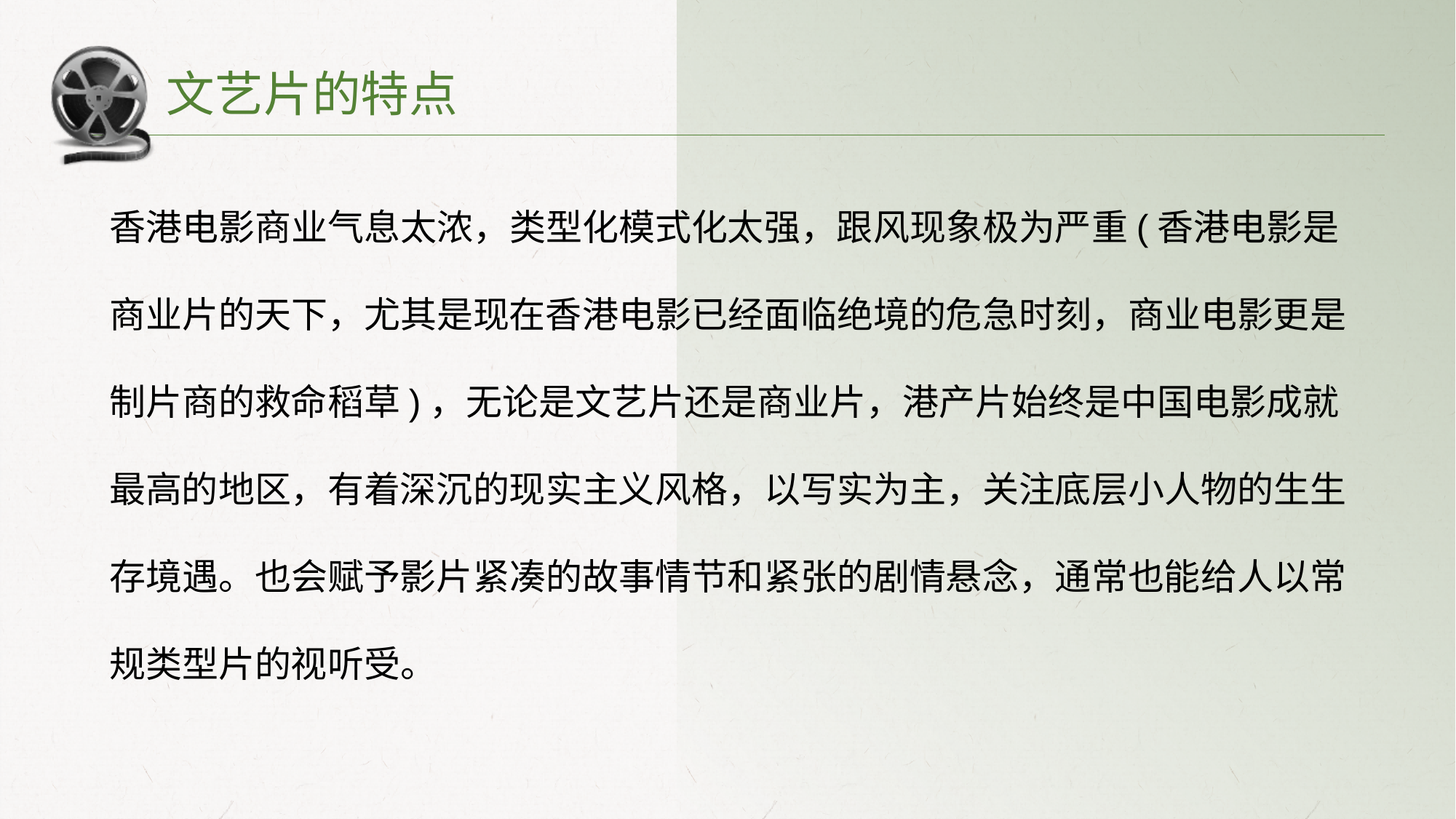

文艺片的特点
香港电影商业气息太浓，类型化模式化太强，跟风现象极为严重(香港电影是商业片的天下，尤其是现在香港电影已经面临绝境的危急时刻，商业电影更是制片商的救命稻草)，无论是文艺片还是商业片，港产片始终是中国电影成就最高的地区，有着深沉的现实主义风格，以写实为主，关注底层小人物的生生存境遇。也会赋予影片紧凑的故事情节和紧张的剧情悬念，通常也能给人以常规类型片的视听受。